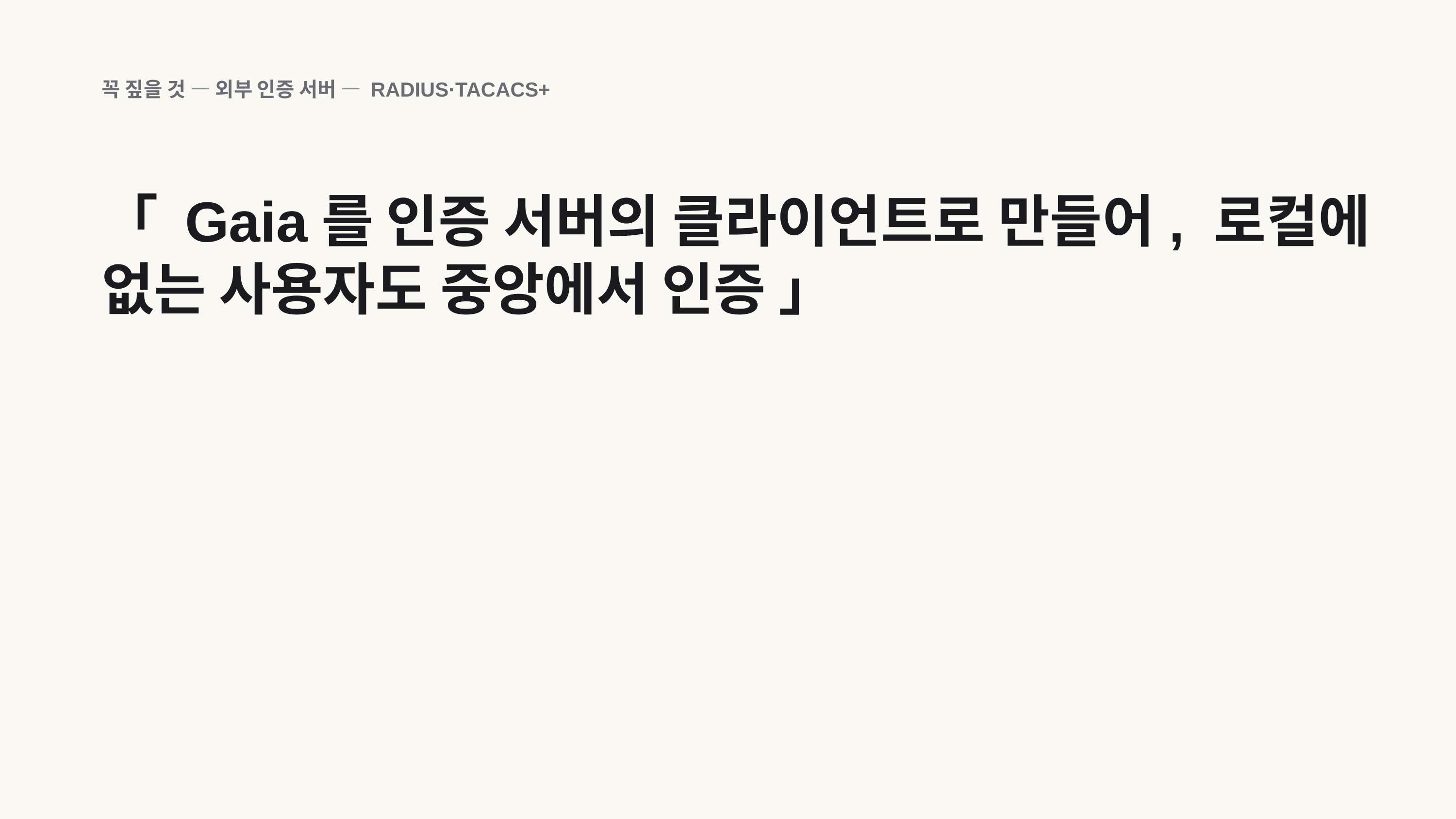

꼭 짚을 것 — 외부 인증 서버 — RADIUS·TACACS+
「 Gaia를 인증 서버의 클라이언트로 만들어, 로컬에 없는 사용자도 중앙에서 인증 」